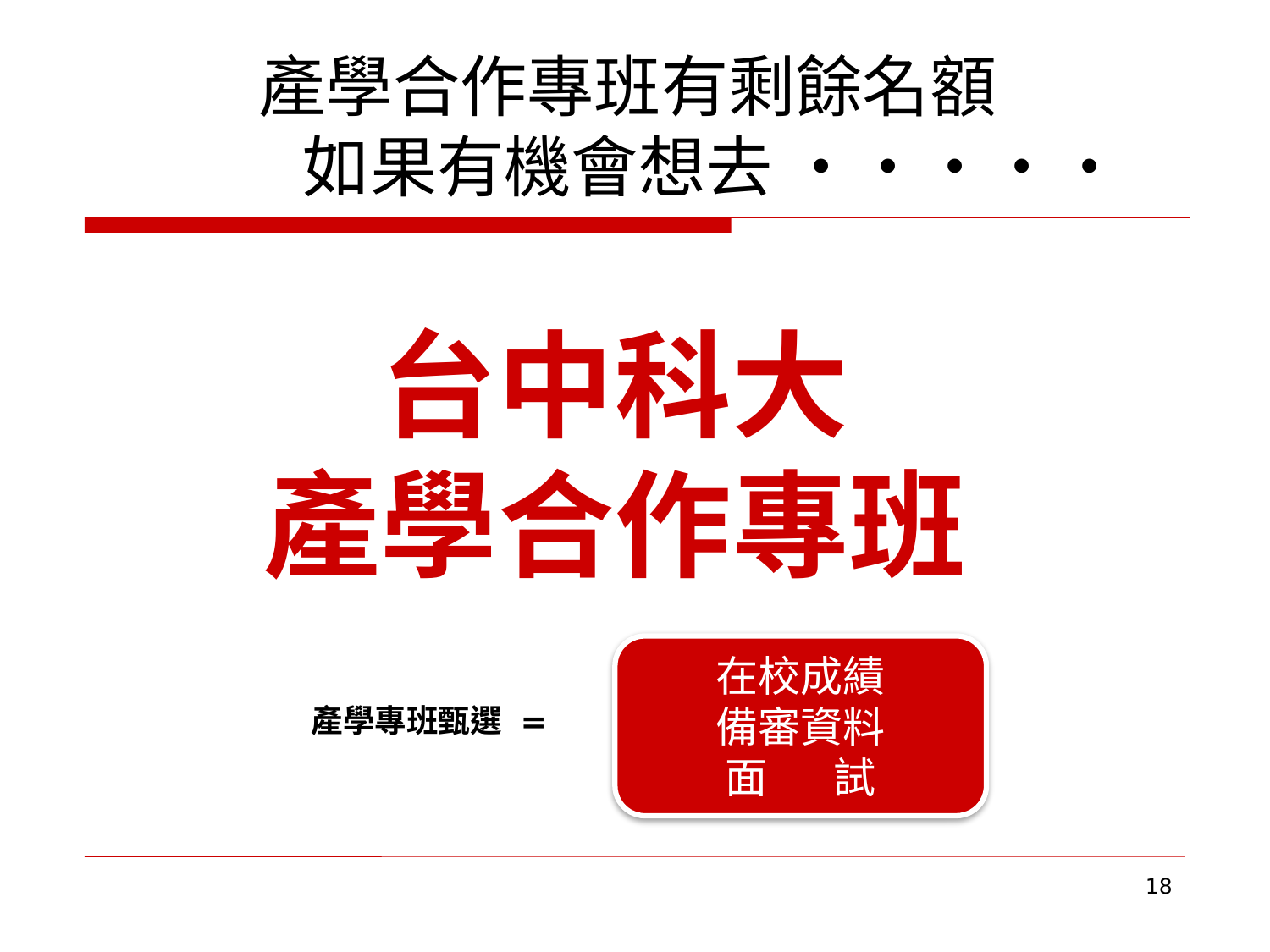

# 產學合作專班有剩餘名額 如果有機會想去 ‧‧‧‧‧
台中科大
產學合作專班
在校成績
備審資料
面       試
產學專班甄選
=
18